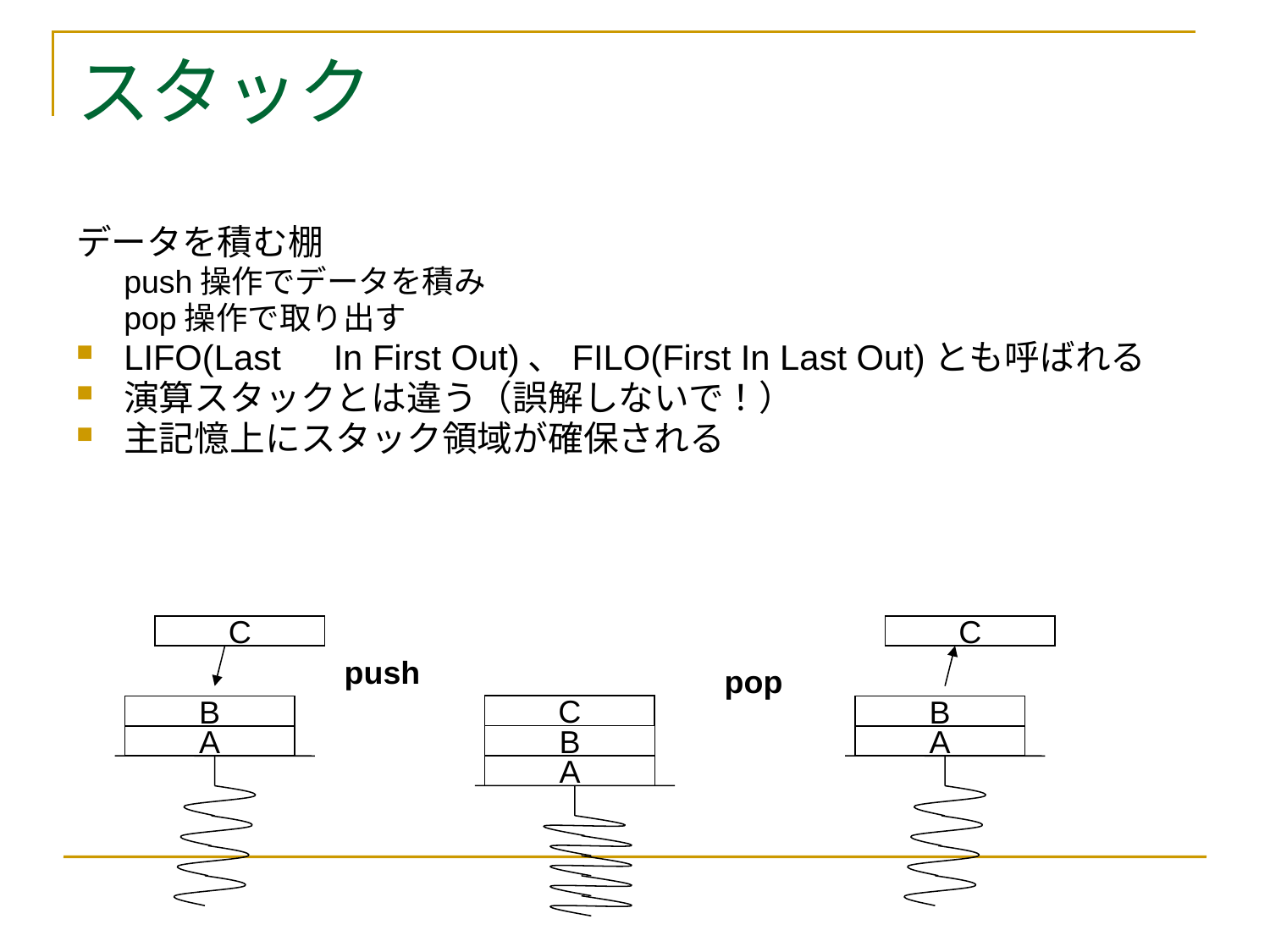

# スタック
データを積む棚
push操作でデータを積み
pop操作で取り出す
LIFO(Last　In First Out)、FILO(First In Last Out)とも呼ばれる
演算スタックとは違う（誤解しないで！）
主記憶上にスタック領域が確保される
C
C

push

pop
C
B
B
B
A
A
A